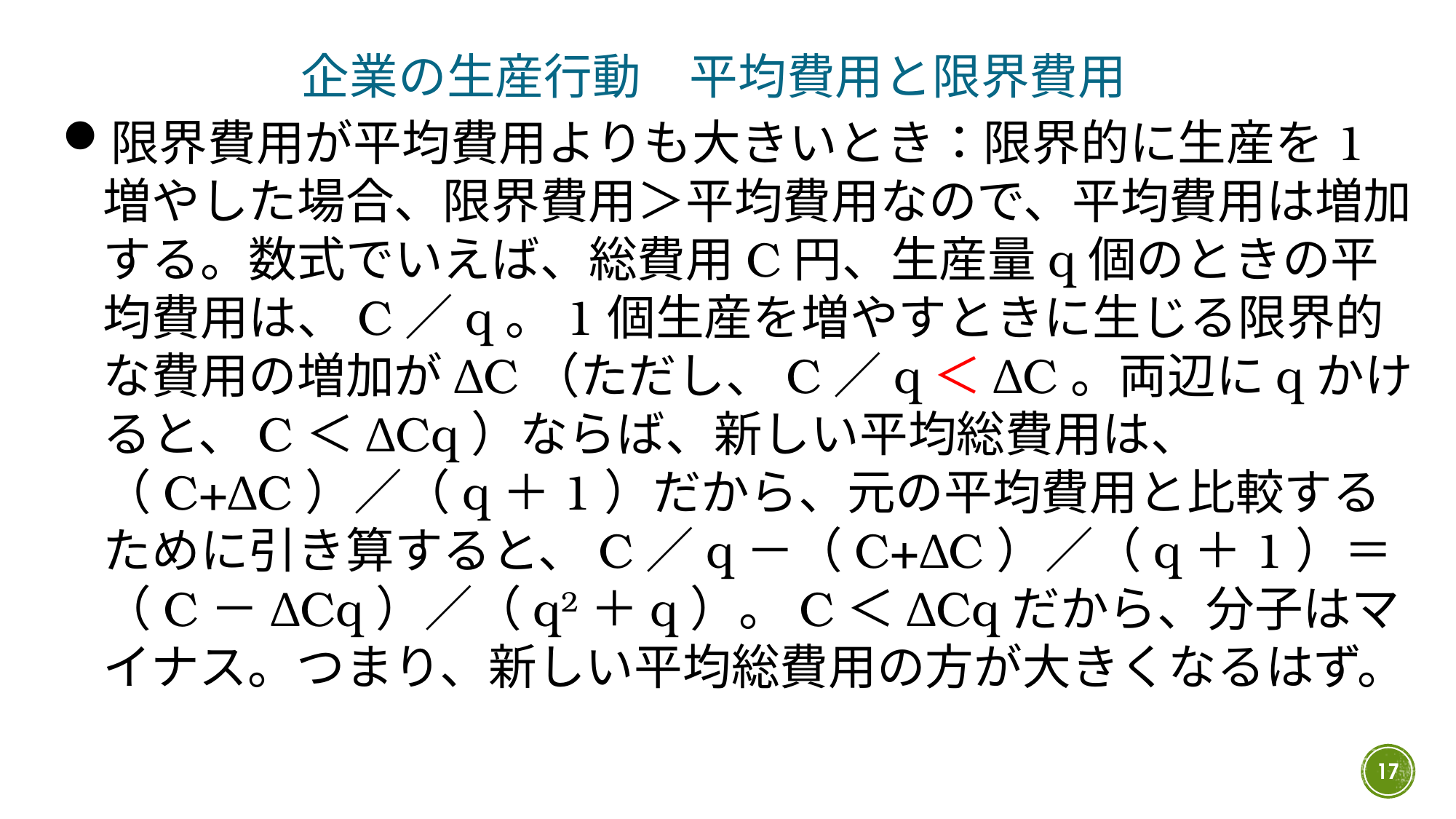

企業の生産行動　平均費用と限界費用
限界費用が平均費用よりも大きいとき：限界的に生産を1増やした場合、限界費用＞平均費用なので、平均費用は増加する。数式でいえば、総費用C円、生産量q個のときの平均費用は、C／q。1個生産を増やすときに生じる限界的な費用の増加がΔC（ただし、C／q＜ΔC。両辺にqかけると、C＜ΔCq）ならば、新しい平均総費用は、（C+ΔC）／（q＋1）だから、元の平均費用と比較するために引き算すると、C／q－（C+ΔC）／（q＋1）＝（C－ΔCq）／（q2＋q）。C＜ΔCqだから、分子はマイナス。つまり、新しい平均総費用の方が大きくなるはず。

17